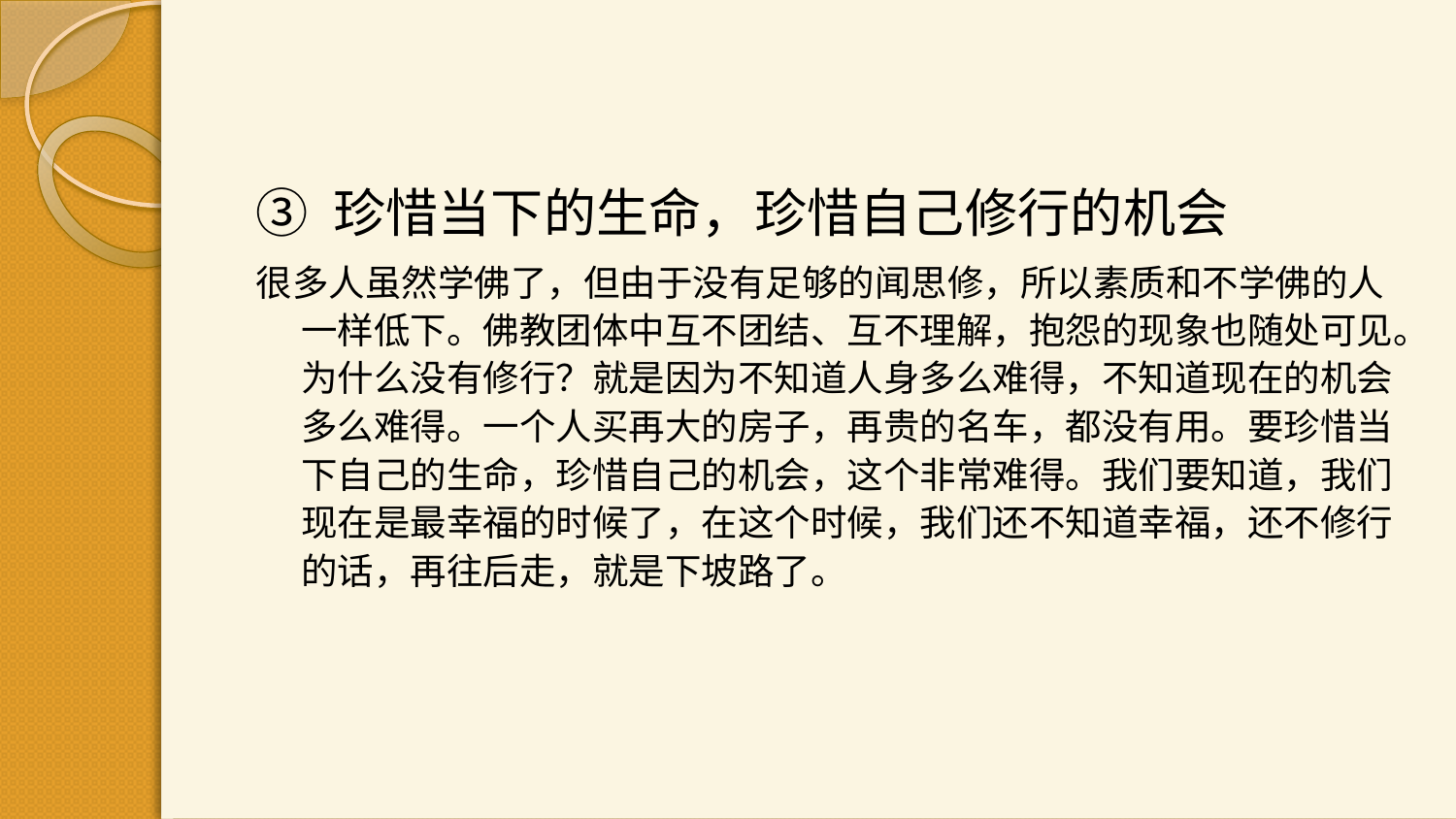

③ 珍惜当下的生命，珍惜自己修行的机会
很多人虽然学佛了，但由于没有足够的闻思修，所以素质和不学佛的人一样低下。佛教团体中互不团结、互不理解，抱怨的现象也随处可见。为什么没有修行？就是因为不知道人身多么难得，不知道现在的机会多么难得。一个人买再大的房子，再贵的名车，都没有用。要珍惜当下自己的生命，珍惜自己的机会，这个非常难得。我们要知道，我们现在是最幸福的时候了，在这个时候，我们还不知道幸福，还不修行的话，再往后走，就是下坡路了。